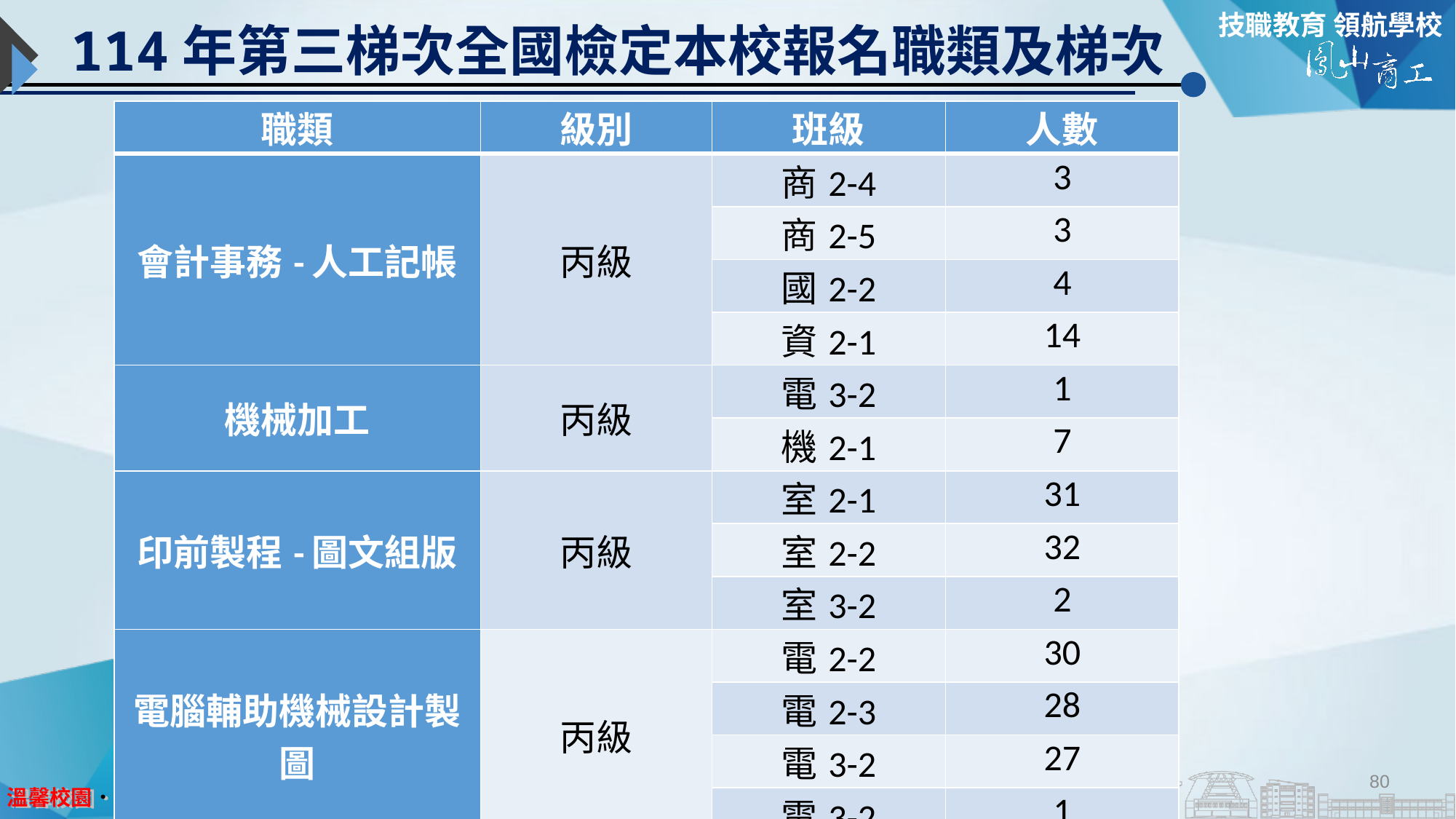

# 114年第三梯次全國檢定本校報名職類及梯次
| 職類 | 級別 | 班級 | 人數 |
| --- | --- | --- | --- |
| 會計事務-人工記帳 | 丙級 | 商2-4 | 3 |
|  |  | 商2-5 | 3 |
|  |  | 國2-2 | 4 |
|  |  | 資2-1 | 14 |
| 機械加工 | 丙級 | 電3-2 | 1 |
|  |  | 機2-1 | 7 |
| 印前製程-圖文組版 | 丙級 | 室2-1 | 31 |
|  |  | 室2-2 | 32 |
|  |  | 室3-2 | 2 |
| 電腦輔助機械設計製圖 | 丙級 | 電2-2 | 30 |
|  |  | 電2-3 | 28 |
|  |  | 電3-2 | 27 |
|  |  | 電3-2 | 1 |
| 合計 |  |  | 183 |

80